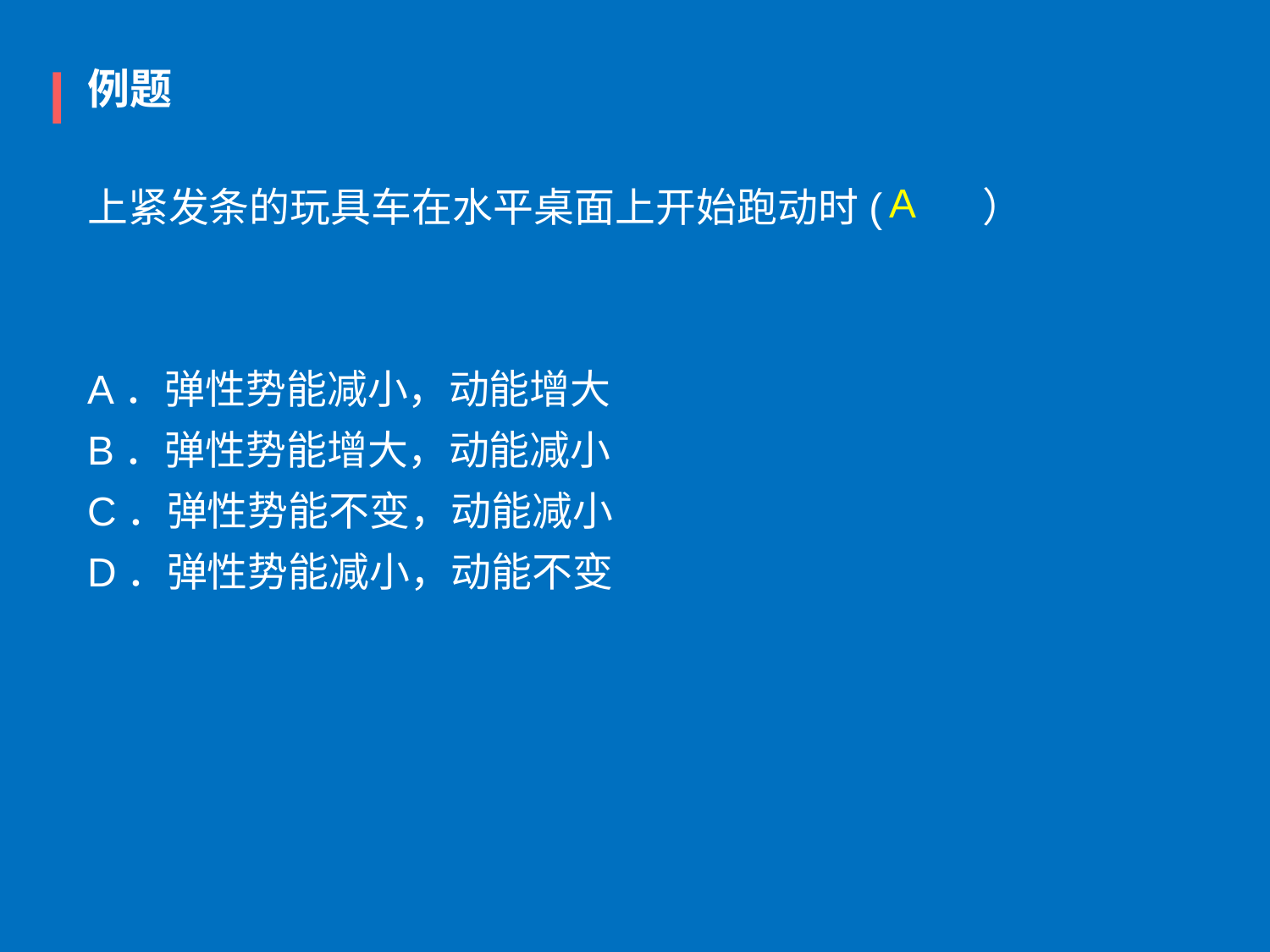

例题

A
上紧发条的玩具车在水平桌面上开始跑动时(        ）
A．弹性势能减小，动能增大       
B．弹性势能增大，动能减小
C．弹性势能不变，动能减小       
D．弹性势能减小，动能不变